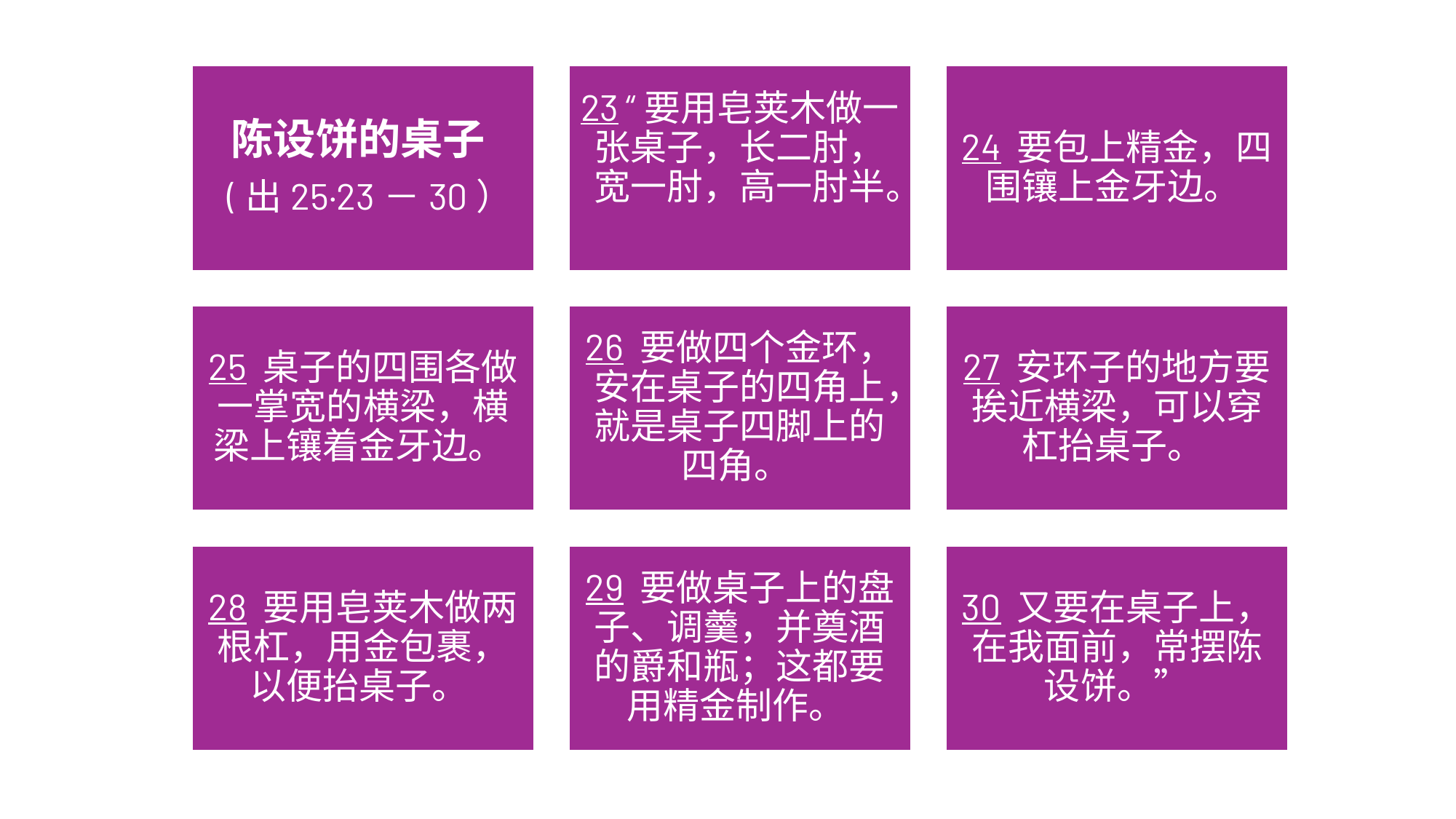

陈设饼的桌子
  (出25·23－30）
23 “要用皂荚木做一张桌子，长二肘，宽一肘，高一肘半。
24 要包上精金，四围镶上金牙边。
25 桌子的四围各做一掌宽的横梁，横梁上镶着金牙边。
26 要做四个金环，安在桌子的四角上，就是桌子四脚上的四角。
27 安环子的地方要挨近横梁，可以穿杠抬桌子。
28 要用皂荚木做两根杠，用金包裹，以便抬桌子。
29 要做桌子上的盘子、调羹，并奠酒的爵和瓶；这都要用精金制作。
30 又要在桌子上，在我面前，常摆陈设饼。”